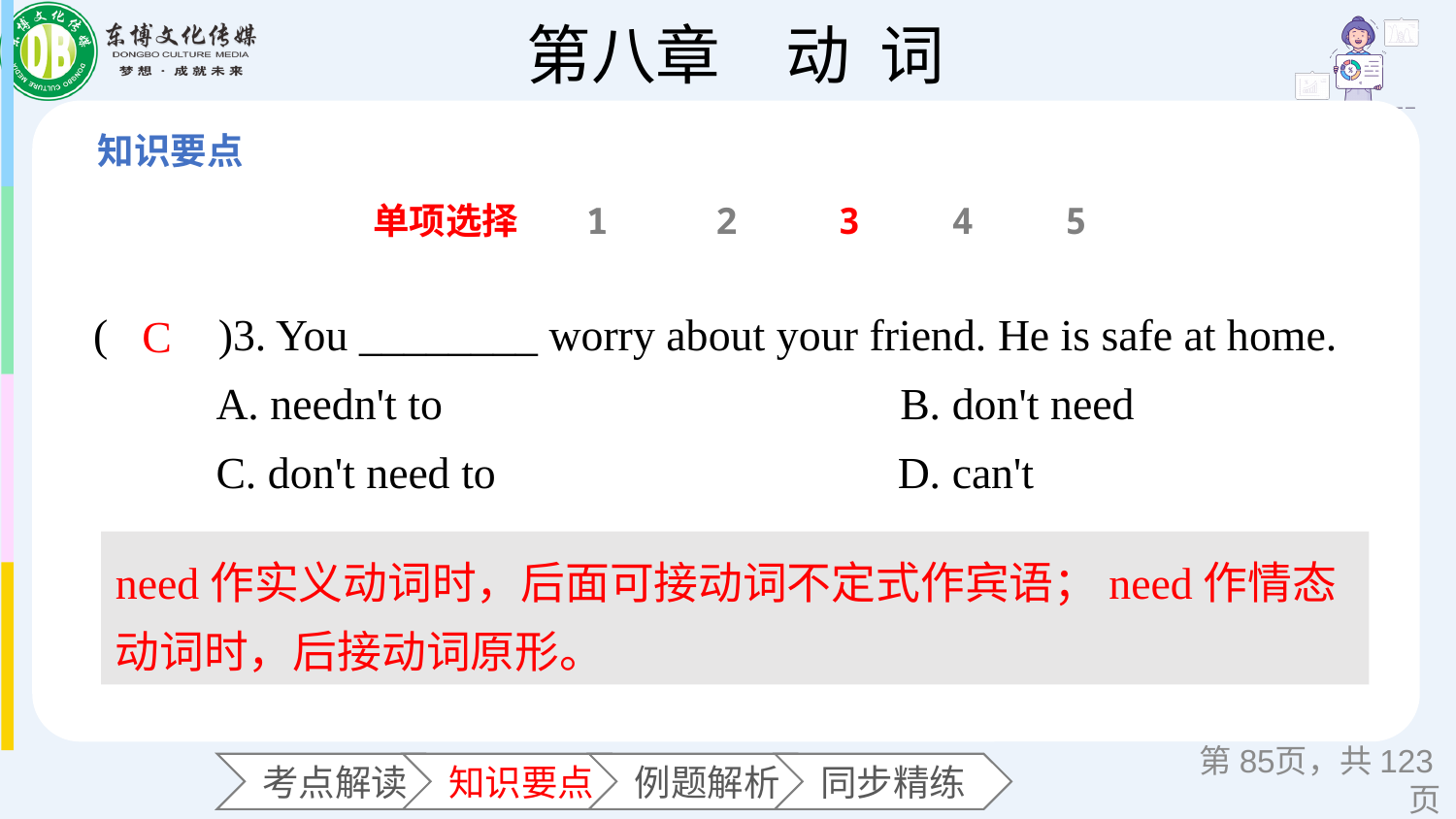

单项选择
1
2
3
4
5
(　　)3. You ________ worry about your friend. He is safe at home.
           A. needn't to                                         B. don't need
           C. don't need to                                    D. can't
C
need作实义动词时，后面可接动词不定式作宾语；need作情态动词时，后接动词原形。
第85页，共123页